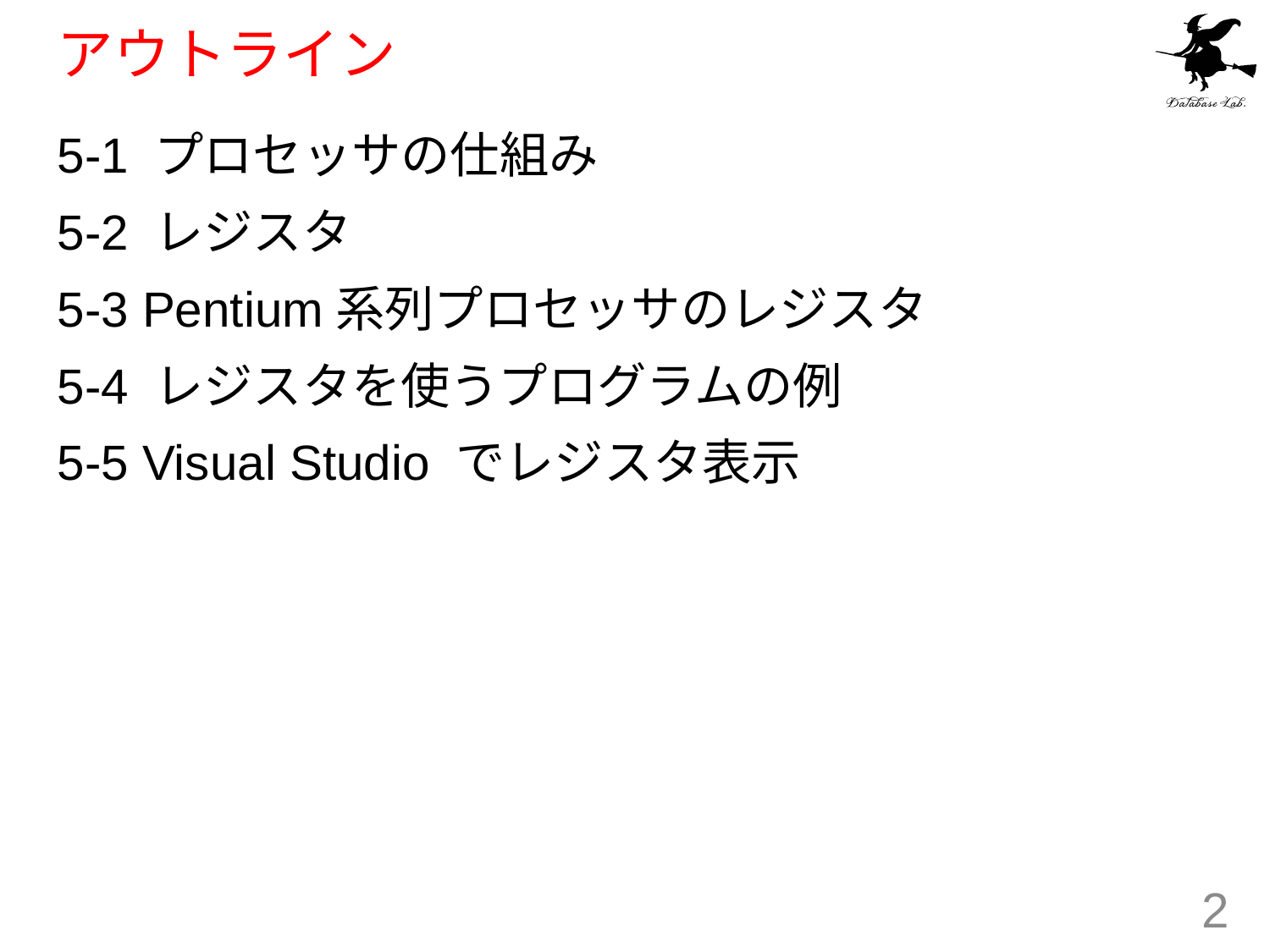

# アウトライン
5-1 プロセッサの仕組み
5-2 レジスタ
5-3 Pentium系列プロセッサのレジスタ
5-4 レジスタを使うプログラムの例
5-5 Visual Studio でレジスタ表示
2